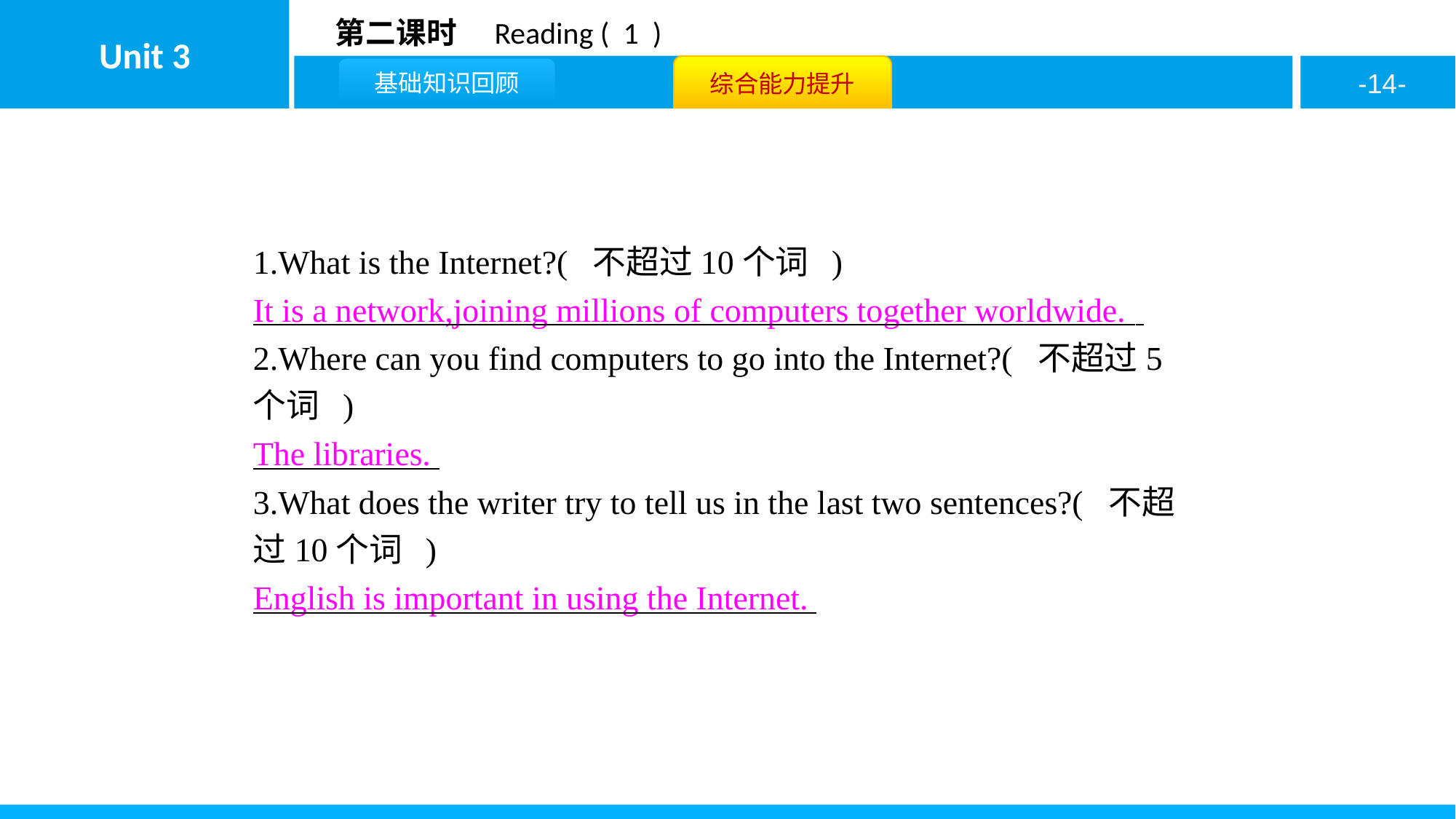

1.What is the Internet?(  不超过10个词  )
It is a network,joining millions of computers together worldwide.
2.Where can you find computers to go into the Internet?(  不超过5个词  )
The libraries.
3.What does the writer try to tell us in the last two sentences?(  不超过10个词  )
English is important in using the Internet.